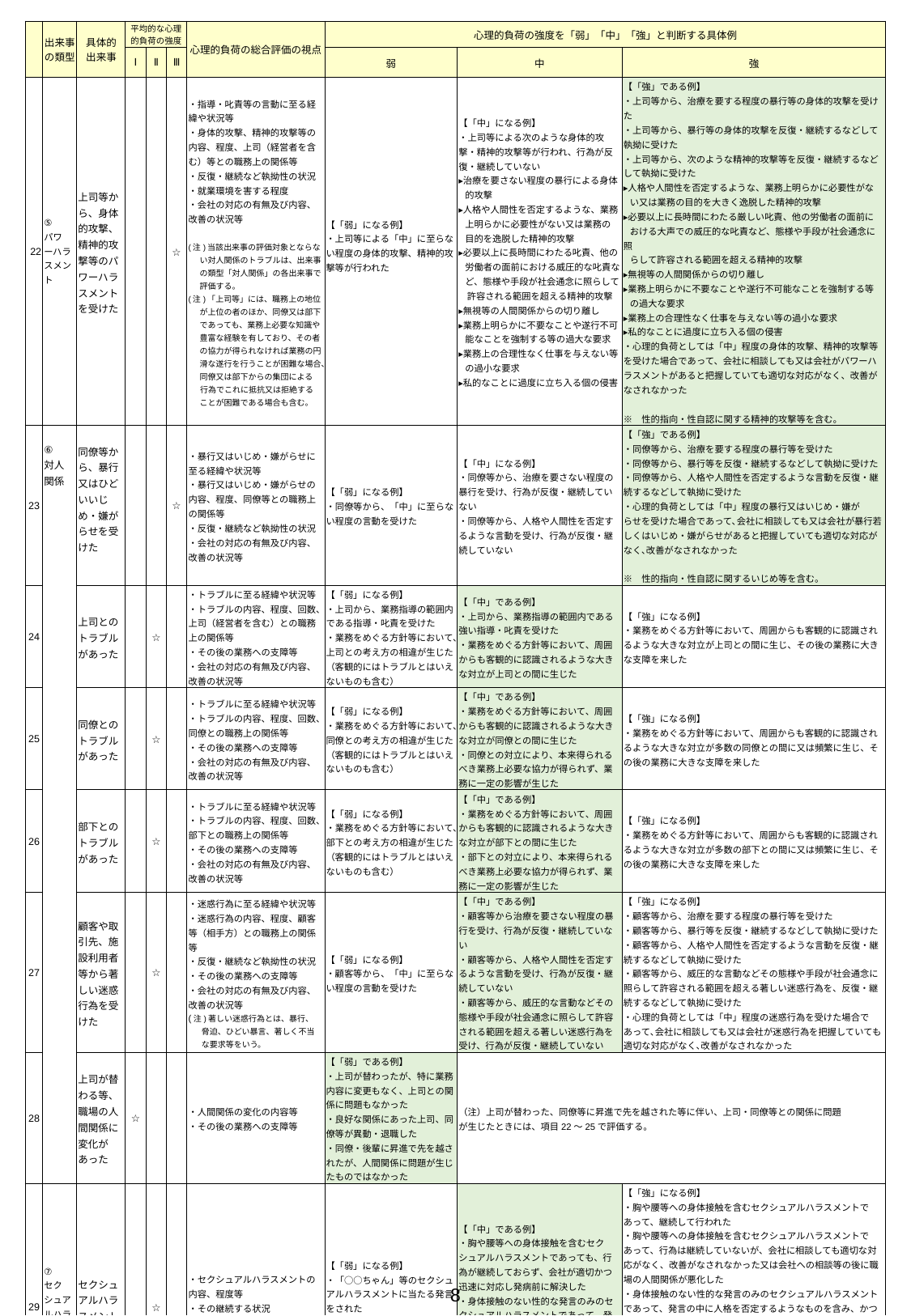

|  | 出来事の類型 | 具体的 出来事 | 平均的な心理 的負荷の強度 |  |  | 心理的負荷の総合評価の視点 | 心理的負荷の強度を「弱」「中」「強」と判断する具体例 |  |  |
| --- | --- | --- | --- | --- | --- | --- | --- | --- | --- |
|  |  |  | Ⅰ | Ⅱ | Ⅲ |  | 弱 | 中 | 強 |
| 22 | ⑤ パワ ーハラスメント | 上司等から、身体的攻撃、精神的攻撃等のパワーハラスメントを受けた |  |  | ☆ | ・指導・叱責等の言動に至る経緯や状況等 ・身体的攻撃、精神的攻撃等の 内容、程度、上司（経営者を含む）等との職務上の関係等 ・反復・継続など執拗性の状況 ・就業環境を害する程度 ・会社の対応の有無及び内容、 改善の状況等 (注)当該出来事の評価対象とならな い対人関係のトラブルは、出来事 の類型「対人関係」の各出来事で 評価する。 (注)「上司等」には、職務上の地位 が上位の者のほか、同僚又は部下 であっても、業務上必要な知識や 豊富な経験を有しており、その者 の協力が得られなければ業務の円 滑な遂行を行うことが困難な場合、 同僚又は部下からの集団による 　 行為でこれに抵抗又は拒絶する ことが困難である場合も含む。 | 【「弱」になる例】 ・上司等による「中」に至らない程度の身体的攻撃、精神的攻撃等が行われた | 【「中」になる例】 ・上司等による次のような身体的攻撃・精神的攻撃等が行われ、行為が反復・継続していない ▸治療を要さない程度の暴行による身体 的攻撃 ▸人格や人間性を否定するような、業務 上明らかに必要性がない又は業務の 目的を逸脱した精神的攻撃 ▸必要以上に長時間にわたる叱責、他の 労働者の面前における威圧的な叱責な ど、態様や手段が社会通念に照らして 許容される範囲を超える精神的攻撃 ▸無視等の人間関係からの切り離し ▸業務上明らかに不要なことや遂行不可 能なことを強制する等の過大な要求 ▸業務上の合理性なく仕事を与えない等 の過小な要求 ▸私的なことに過度に立ち入る個の侵害 | 【「強」である例】 ・上司等から、治療を要する程度の暴行等の身体的攻撃を受けた ・上司等から、暴行等の身体的攻撃を反復・継続するなどして執拗に受けた ・上司等から、次のような精神的攻撃等を反復・継続するなどして執拗に受けた ▸人格や人間性を否定するような、業務上明らかに必要性がな い又は業務の目的を大きく逸脱した精神的攻撃 ▸必要以上に長時間にわたる厳しい叱責、他の労働者の面前に おける大声での威圧的な叱責など、態様や手段が社会通念に照 らして許容される範囲を超える精神的攻撃 ▸無視等の人間関係からの切り離し ▸業務上明らかに不要なことや遂行不可能なことを強制する等 の過大な要求 ▸業務上の合理性なく仕事を与えない等の過小な要求 ▸私的なことに過度に立ち入る個の侵害 ・心理的負荷としては「中」程度の身体的攻撃、精神的攻撃等を受けた場合であって、会社に相談しても又は会社がパワーハラスメントがあると把握していても適切な対応がなく、改善がなされなかった ※　性的指向・性自認に関する精神的攻撃等を含む。 |
| 23 | ⑥ 対人 関係 | 同僚等から、暴行又はひどいいじめ・嫌がらせを受けた |  |  | ☆ | ・暴行又はいじめ・嫌がらせに至る経緯や状況等 ・暴行又はいじめ・嫌がらせの内容、程度、同僚等との職務上の関係等 ・反復・継続など執拗性の状況 ・会社の対応の有無及び内容、 改善の状況等 | 【「弱」になる例】 ・同僚等から、「中」に至らない程度の言動を受けた | 【「中」になる例】 ・同僚等から、治療を要さない程度の暴行を受け、行為が反復・継続していない ・同僚等から、人格や人間性を否定するような言動を受け、行為が反復・継続していない | 【「強」である例】 ・同僚等から、治療を要する程度の暴行等を受けた ・同僚等から、暴行等を反復・継続するなどして執拗に受けた ・同僚等から、人格や人間性を否定するような言動を反復・継続するなどして執拗に受けた ・心理的負荷としては「中」程度の暴行又はいじめ・嫌が らせを受けた場合であって､会社に相談しても又は会社が暴行若しくはいじめ・嫌がらせがあると把握していても適切な対応がなく､改善がなされなかった ※　性的指向・性自認に関するいじめ等を含む。 |
| 24 |  | 上司とのトラブルがあった |  | ☆ |  | ・トラブルに至る経緯や状況等 ・トラブルの内容、程度、回数、上司（経営者を含む）との職務上の関係等 ・その後の業務への支障等 ・会社の対応の有無及び内容、 改善の状況等 | 【「弱」になる例】 ・上司から、業務指導の範囲内である指導・叱責を受けた ・業務をめぐる方針等において、上司との考え方の相違が生じた （客観的にはトラブルとはいえないものも含む） | 【「中」である例】 ・上司から、業務指導の範囲内である強い指導・叱責を受けた ・業務をめぐる方針等において、周囲からも客観的に認識されるような大きな対立が上司との間に生じた | 【「強」になる例】 ・業務をめぐる方針等において、周囲からも客観的に認識されるような大きな対立が上司との間に生じ、その後の業務に大きな支障を来した |
| 25 |  | 同僚とのトラブルがあった |  | ☆ |  | ・トラブルに至る経緯や状況等 ・トラブルの内容、程度、回数、同僚との職務上の関係等 ・その後の業務への支障等 ・会社の対応の有無及び内容、 改善の状況等 | 【「弱」になる例】 ・業務をめぐる方針等において、同僚との考え方の相違が生じた （客観的にはトラブルとはいえないものも含む） | 【「中」である例】 ・業務をめぐる方針等において、周囲からも客観的に認識されるような大きな対立が同僚との間に生じた ・同僚との対立により、本来得られるべき業務上必要な協力が得られず、業務に一定の影響が生じた | 【「強」になる例】 ・業務をめぐる方針等において、周囲からも客観的に認識されるような大きな対立が多数の同僚との間に又は頻繁に生じ、その後の業務に大きな支障を来した |
| 26 |  | 部下とのトラブルがあった |  | ☆ |  | ・トラブルに至る経緯や状況等 ・トラブルの内容、程度、回数、部下との職務上の関係等 ・その後の業務への支障等 ・会社の対応の有無及び内容、 改善の状況等 | 【「弱」になる例】 ・業務をめぐる方針等において、部下との考え方の相違が生じた （客観的にはトラブルとはいえないものも含む） | 【「中」である例】 ・業務をめぐる方針等において、周囲からも客観的に認識されるような大きな対立が部下との間に生じた ・部下との対立により、本来得られるべき業務上必要な協力が得られず、業務に一定の影響が生じた | 【「強」になる例】 ・業務をめぐる方針等において、周囲からも客観的に認識されるような大きな対立が多数の部下との間に又は頻繁に生じ、その後の業務に大きな支障を来した |
| 27 |  | 顧客や取引先、施設利用者等から著しい迷惑行為を受けた |  | ☆ |  | ・迷惑行為に至る経緯や状況等 ・迷惑行為の内容、程度、顧客等（相手方）との職務上の関係等 ・反復・継続など執拗性の状況 ・その後の業務への支障等 ・会社の対応の有無及び内容、 改善の状況等 (注)著しい迷惑行為とは、暴行、 脅迫、ひどい暴言、著しく不当 な要求等をいう。 | 【「弱」になる例】 ・顧客等から、「中」に至らない程度の言動を受けた | 【「中」である例】 ・顧客等から治療を要さない程度の暴行を受け、行為が反復・継続していない ・顧客等から、人格や人間性を否定するような言動を受け、行為が反復・継続していない ・顧客等から、威圧的な言動などその態様や手段が社会通念に照らして許容される範囲を超える著しい迷惑行為を受け、行為が反復・継続していない | 【「強」になる例】 ・顧客等から、治療を要する程度の暴行等を受けた ・顧客等から、暴行等を反復・継続するなどして執拗に受けた ・顧客等から、人格や人間性を否定するような言動を反復・継続するなどして執拗に受けた ・顧客等から、威圧的な言動などその態様や手段が社会通念に照らして許容される範囲を超える著しい迷惑行為を、反復・継続するなどして執拗に受けた ・心理的負荷としては「中」程度の迷惑行為を受けた場合であって､会社に相談しても又は会社が迷惑行為を把握していても適切な対応がなく､改善がなされなかった |
| 28 |  | 上司が替わる等、 職場の人間関係に変化があった | ☆ |  |  | ・人間関係の変化の内容等 ・その後の業務への支障等 | 【「弱」である例】 ・上司が替わったが、特に業務内容に変更もなく、上司との関係に問題もなかった ・良好な関係にあった上司、同僚等が異動・退職した ・同僚・後輩に昇進で先を越されたが、人間関係に問題が生じたものではなかった | （注）上司が替わった、同僚等に昇進で先を越された等に伴い、上司・同僚等との関係に問題 が生じたときには、項目22～25で評価する。 |  |
| 29 | ⑦ セクシュアルハラスメント | セクシュ アルハラ スメント を受けた |  | ☆ |  | ・セクシュアルハラスメントの内容、程度等 ・その継続する状況 ・会社の対応の有無及び内容、 改善の状況、職場の人間関係等 | 【「弱」になる例】 ・「○○ちゃん」等のセクシュアルハラスメントに当たる発言をされた ・職場内に水着姿の女性のポスター等を掲示された | 【「中」である例】 ・胸や腰等への身体接触を含むセクシュアルハラスメントであっても、行為が継続しておらず、会社が適切かつ迅速に対応し発病前に解決した ・身体接触のない性的な発言のみのセクシュアルハラスメントであって、発言が継続していない ・身体接触のない性的な発言のみのセクシュアルハラスメントであって、複数回行われたものの、会社が適切かつ迅速に対応し発病前にそれが終了した | 【「強」になる例】 ・胸や腰等への身体接触を含むセクシュアルハラスメントであって、継続して行われた ・胸や腰等への身体接触を含むセクシュアルハラスメントであって、行為は継続していないが、会社に相談しても適切な対応がなく、改善がなされなかった又は会社への相談等の後に職場の人間関係が悪化した ・身体接触のない性的な発言のみのセクシュアルハラスメントであって、発言の中に人格を否定するようなものを含み、かつ継続してなされた ・身体接触のない性的な発言のみのセクシュアルハラスメントであって、性的な発言が継続してなされ、会社に相談しても又は会社がセクシュアルハラスメントがあると把握していても適切な対応がなく、改善がなされなかった (注)強姦や、本人の意思を抑圧して行われたわいせつ行為など のセクシュアルハラスメントは、特別な出来事として評価 |
| 【恒常的長時間労働がある場合に 「強」となる具体例】 |  |  |  |  |  | 1か月おおむね100時間の時間外労働を「恒常的長時間労働」の状況とし、次の①～③の場合には当該具体的出来事の心理的負荷を「強」と判断する。 ①　具体的出来事の心理的負荷の強度が労働時間を加味せずに「中」程度と評価され、かつ、出来事の後に恒常的長時間労働が認められる場合 ②　具体的出来事の心理的負荷の強度が労働時間を加味せずに「中」程度と評価され、かつ、出来事の前に恒常的長時間労働が認められ、出来事後すぐに（出来事後 　　おおむね10日以内に）発病に至っている場合、又は、出来事後すぐに発病には至っていないが事後対応に多大な労力を費やしその後発病した場合 ③　具体的出来事の心理的負荷の強度が、労働時間を加味せずに「弱」程度と評価され、かつ、出来事の前及び後にそれぞれ恒常的長時間労働が認められる場合 |  |  |  |
8